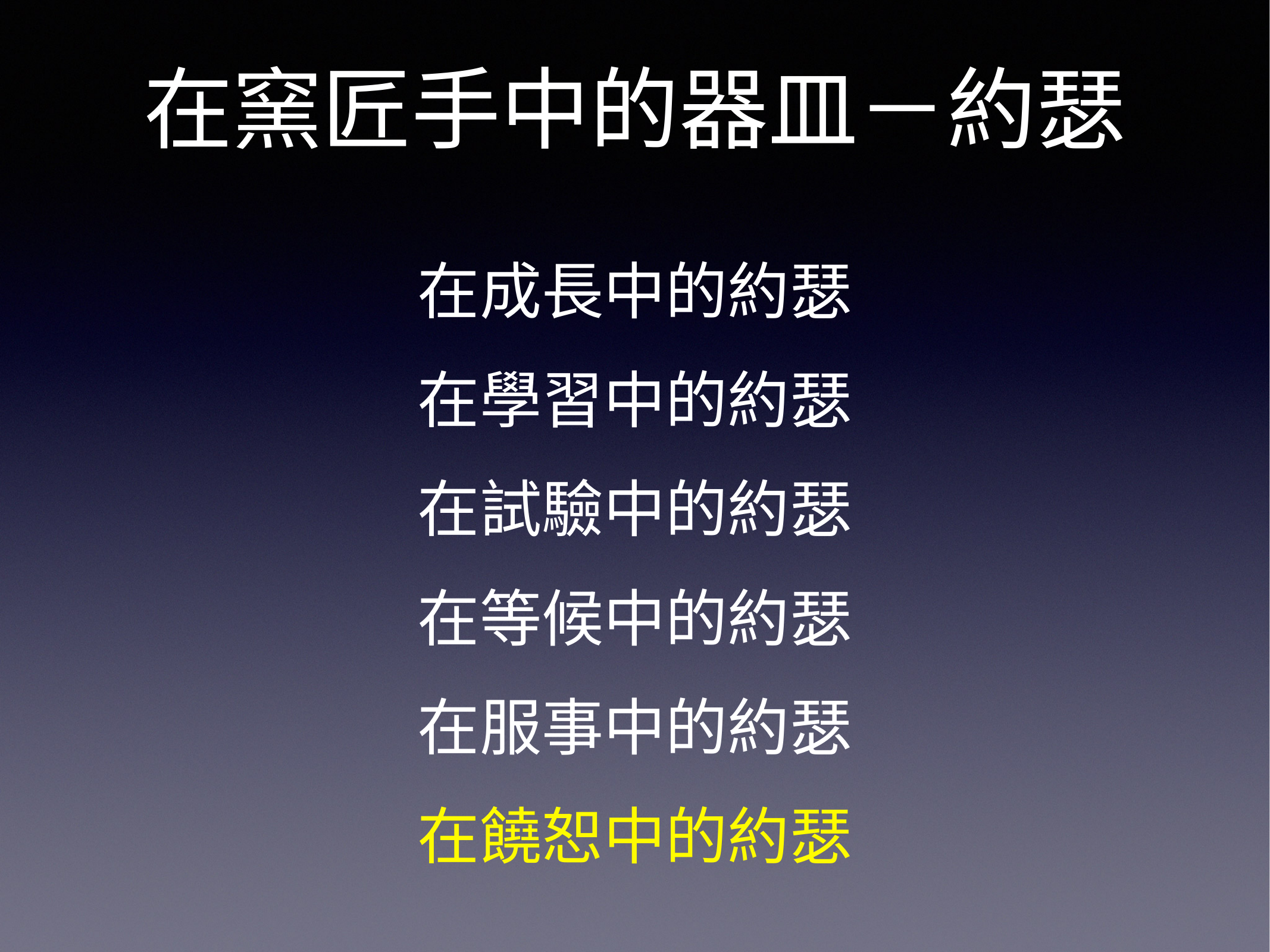

# 在窯匠手中的器皿－約瑟
在成長中的約瑟
在學習中的約瑟
在試驗中的約瑟
在等候中的約瑟
在服事中的約瑟
在饒恕中的約瑟